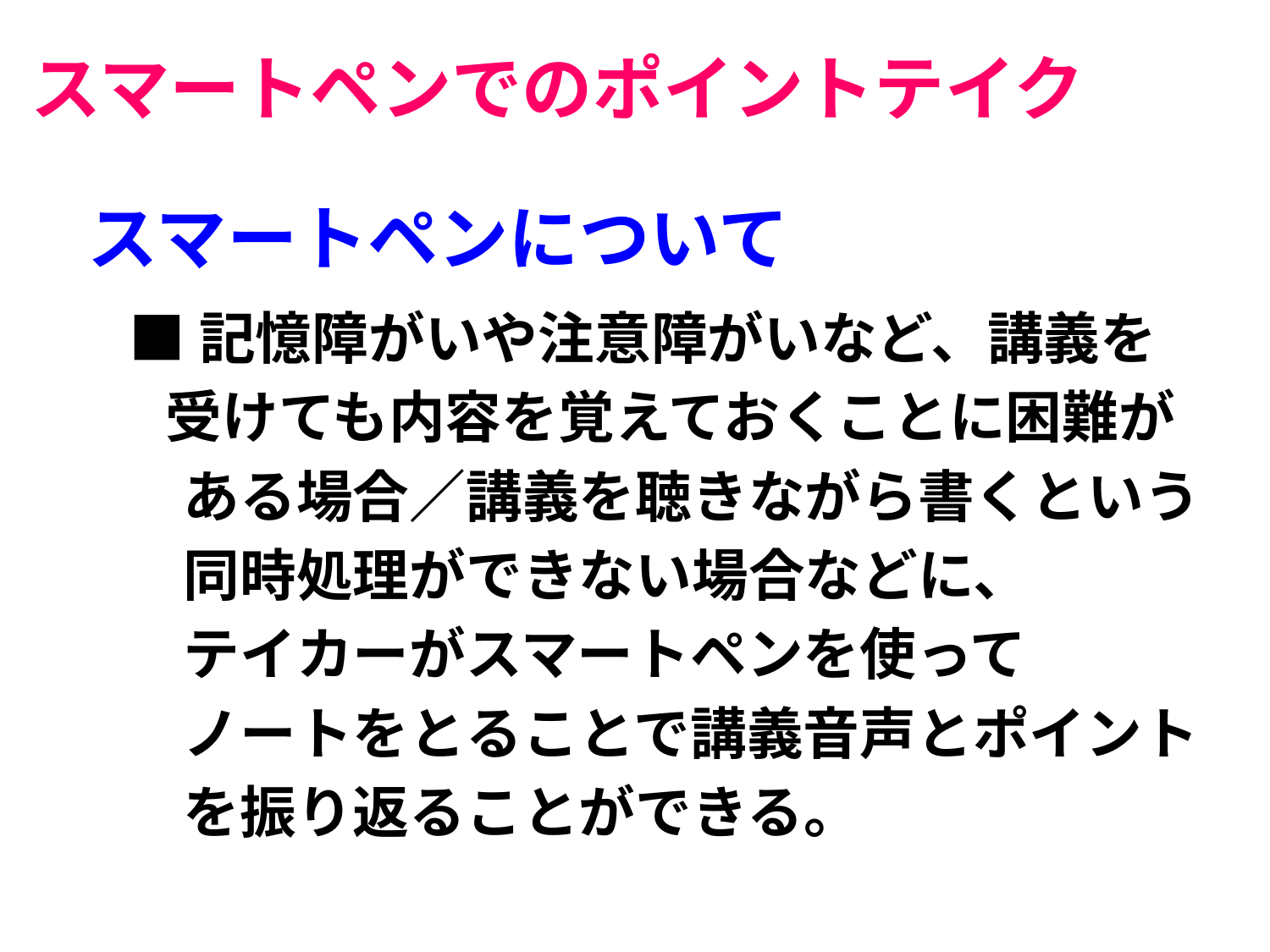

スマートペンでのポイントテイク
# スマートペンについて
	■記憶障がいや注意障がいなど、講義を
　    受けても内容を覚えておくことに困難が
　　 ある場合／講義を聴きながら書くという
　　 同時処理ができない場合などに、
　　 テイカーがスマートペンを使って
　　 ノートをとることで講義音声とポイント
　　 を振り返ることができる。